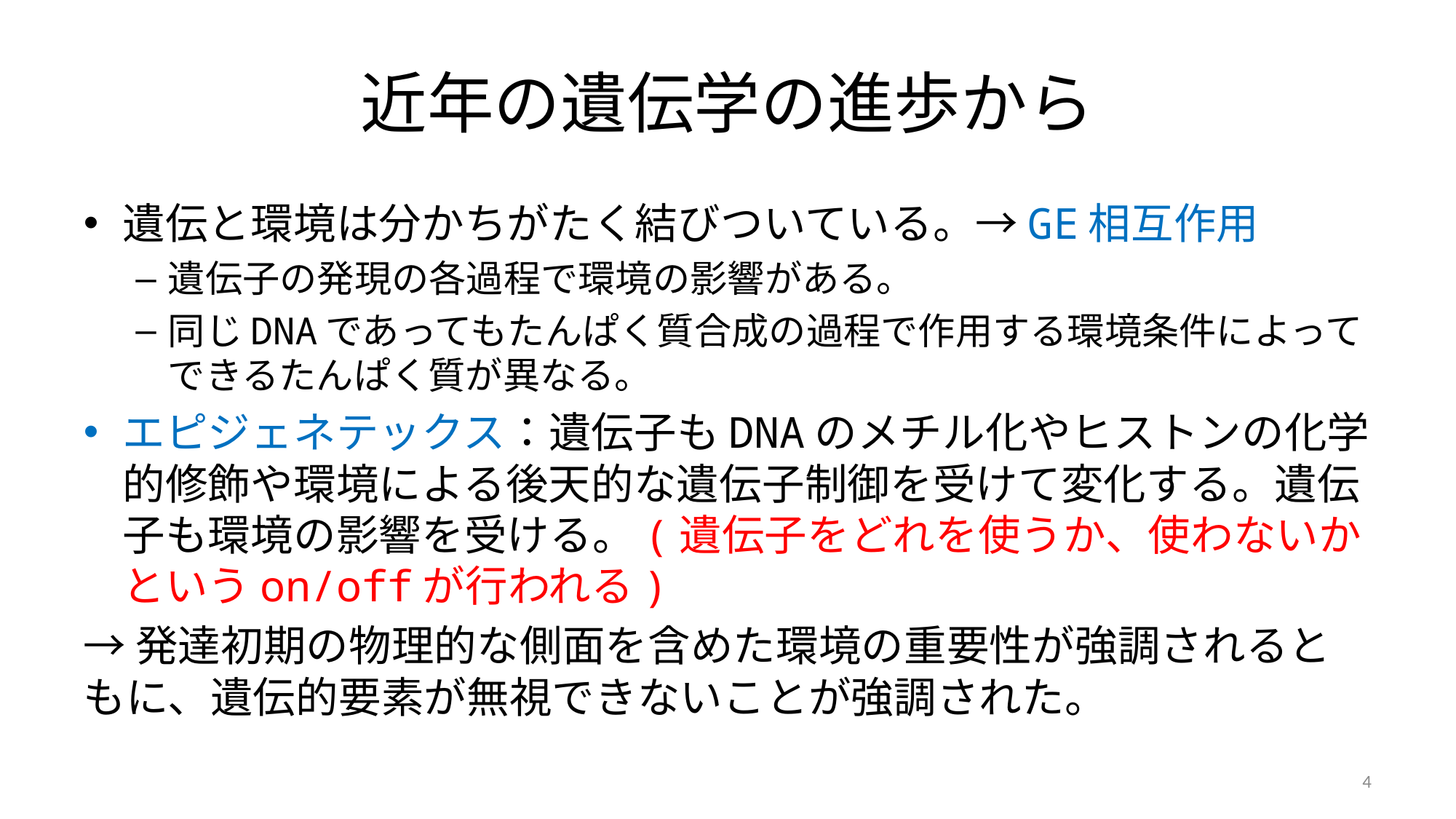

# 近年の遺伝学の進歩から
遺伝と環境は分かちがたく結びついている。→GE相互作用
遺伝子の発現の各過程で環境の影響がある。
同じDNAであってもたんぱく質合成の過程で作用する環境条件によってできるたんぱく質が異なる。
エピジェネテックス：遺伝子もDNAのメチル化やヒストンの化学的修飾や環境による後天的な遺伝子制御を受けて変化する。遺伝子も環境の影響を受ける。(遺伝子をどれを使うか、使わないかというon/offが行われる)
→発達初期の物理的な側面を含めた環境の重要性が強調されるともに、遺伝的要素が無視できないことが強調された。
4